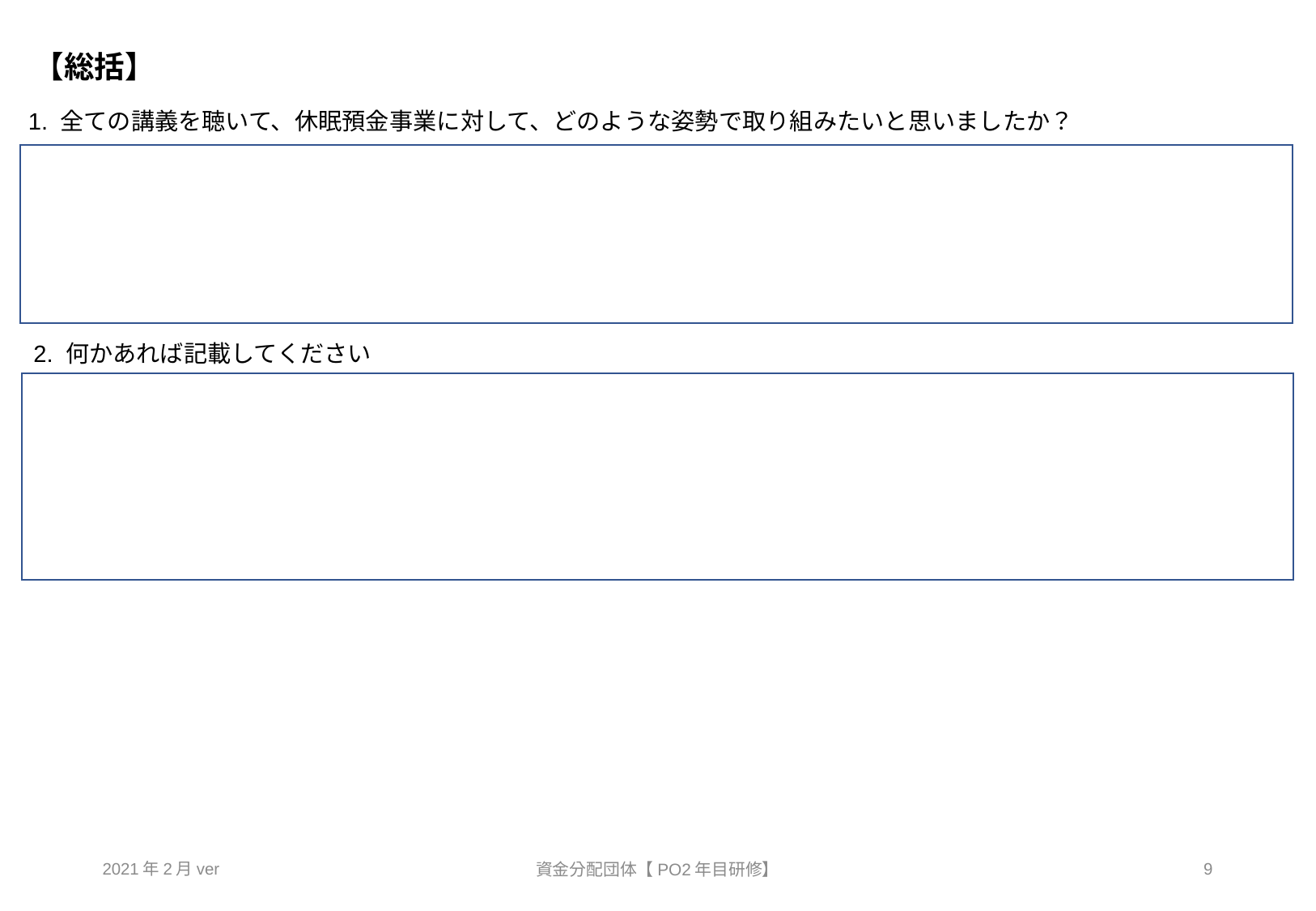

# 【総括】
1. 全ての講義を聴いて、休眠預金事業に対して、どのような姿勢で取り組みたいと思いましたか？

2. 何かあれば記載してください

2021年2月ver
資金分配団体【PO2年目研修】
9